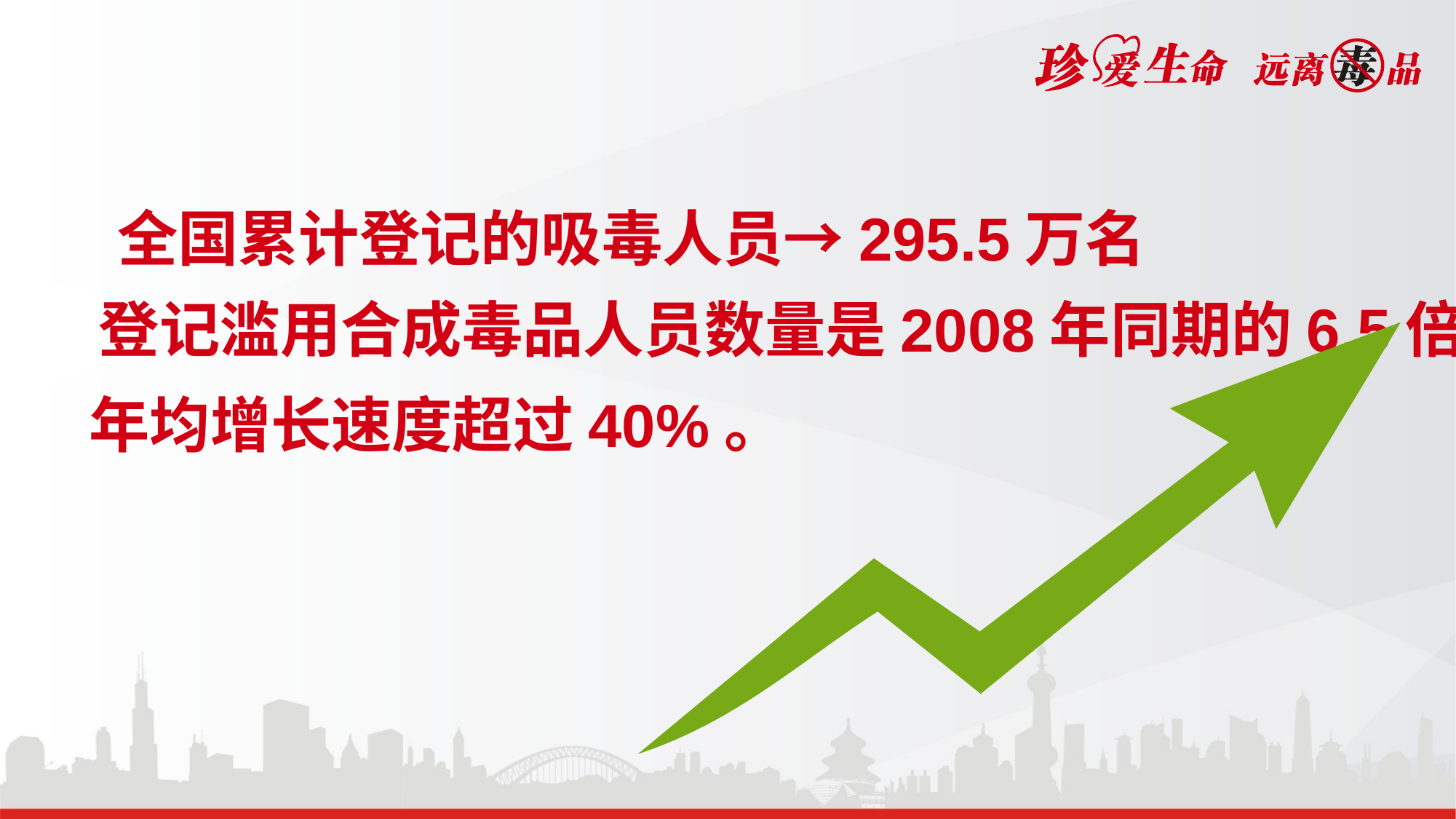

全国累计登记的吸毒人员→295.5万名
登记滥用合成毒品人员数量是2008年同期的6.5倍

年均增长速度超过40%。